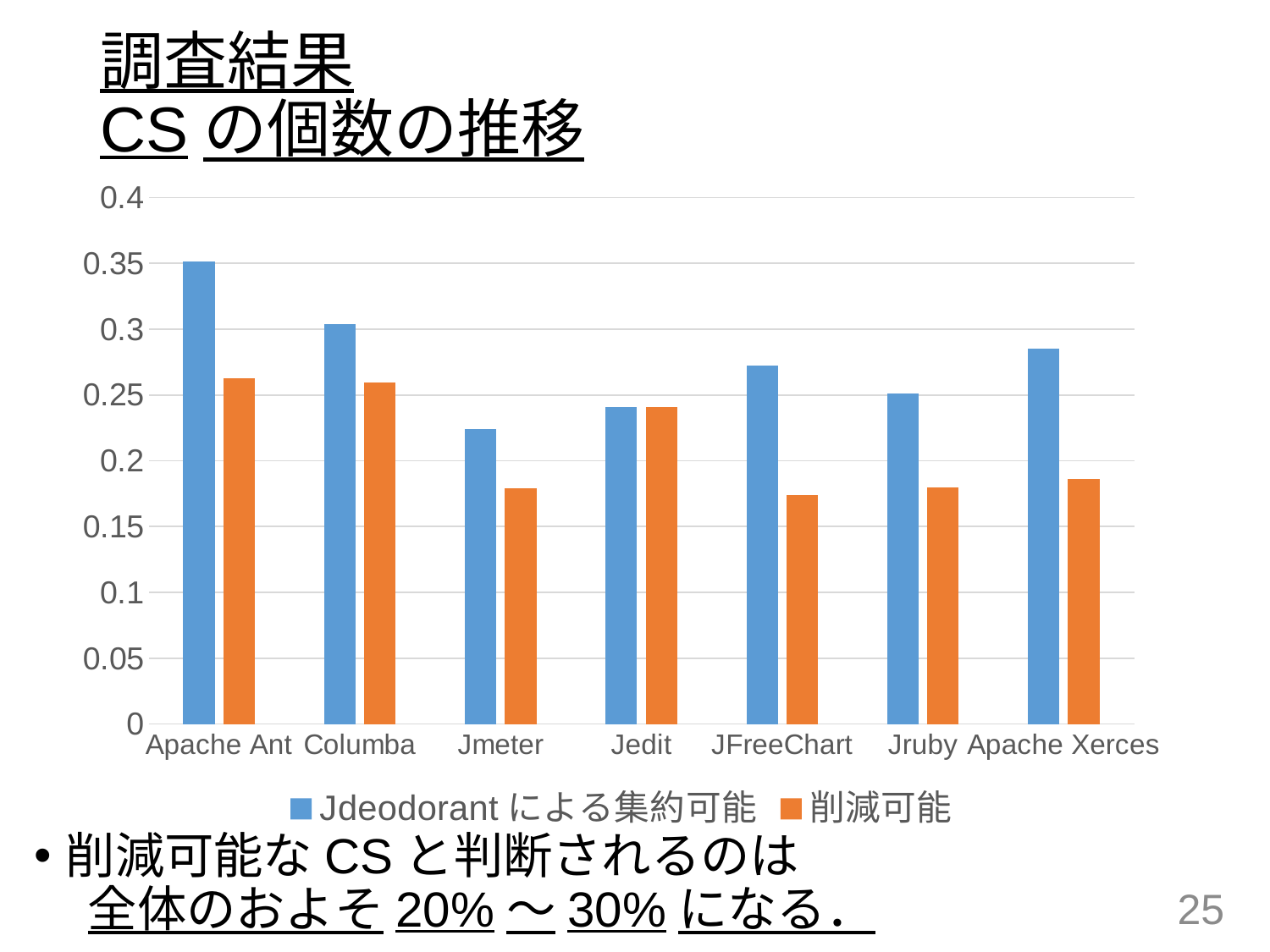

# 調査結果 CSの個数の推移

### Chart

| Category | Jdeodorantによる集約可能 | 削減可能 |
|---|---|---|
| Apache Ant | 0.35124378109452736 | 0.2626865671641791 |
| Columba | 0.3037037037037037 | 0.25925925925925924 |
| Jmeter | 0.22388059701492538 | 0.1791044776119403 |
| Jedit | 0.24074074074074073 | 0.24074074074074073 |
| JFreeChart | 0.27241229969683844 | 0.1736682546556951 |
| Jruby | 0.2510729613733906 | 0.17954220314735336 |
| Apache Xerces | 0.28527841342486654 | 0.18611746758199849 |
削減可能なCSと判断されるのは　　　                 全体のおよそ20%～30%になる．
25